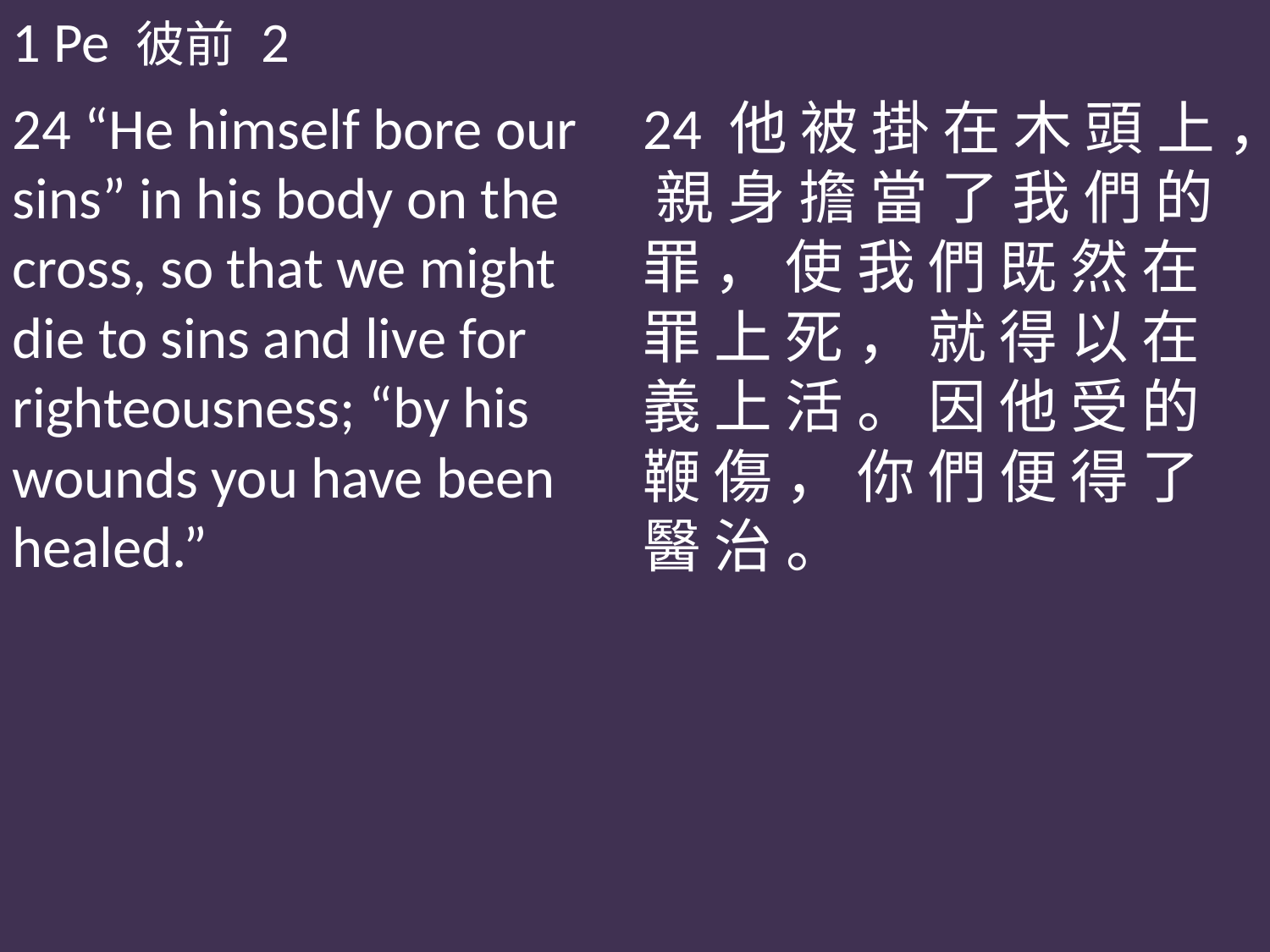

1 Pe 彼前 2
24 “He himself bore our sins” in his body on the cross, so that we might die to sins and live for righteousness; “by his wounds you have been healed.”
24 他 被 掛 在 木 頭 上 ， 親 身 擔 當 了 我 們 的 罪 ， 使 我 們 既 然 在 罪 上 死 ， 就 得 以 在 義 上 活 。 因 他 受 的 鞭 傷 ， 你 們 便 得 了 醫 治 。